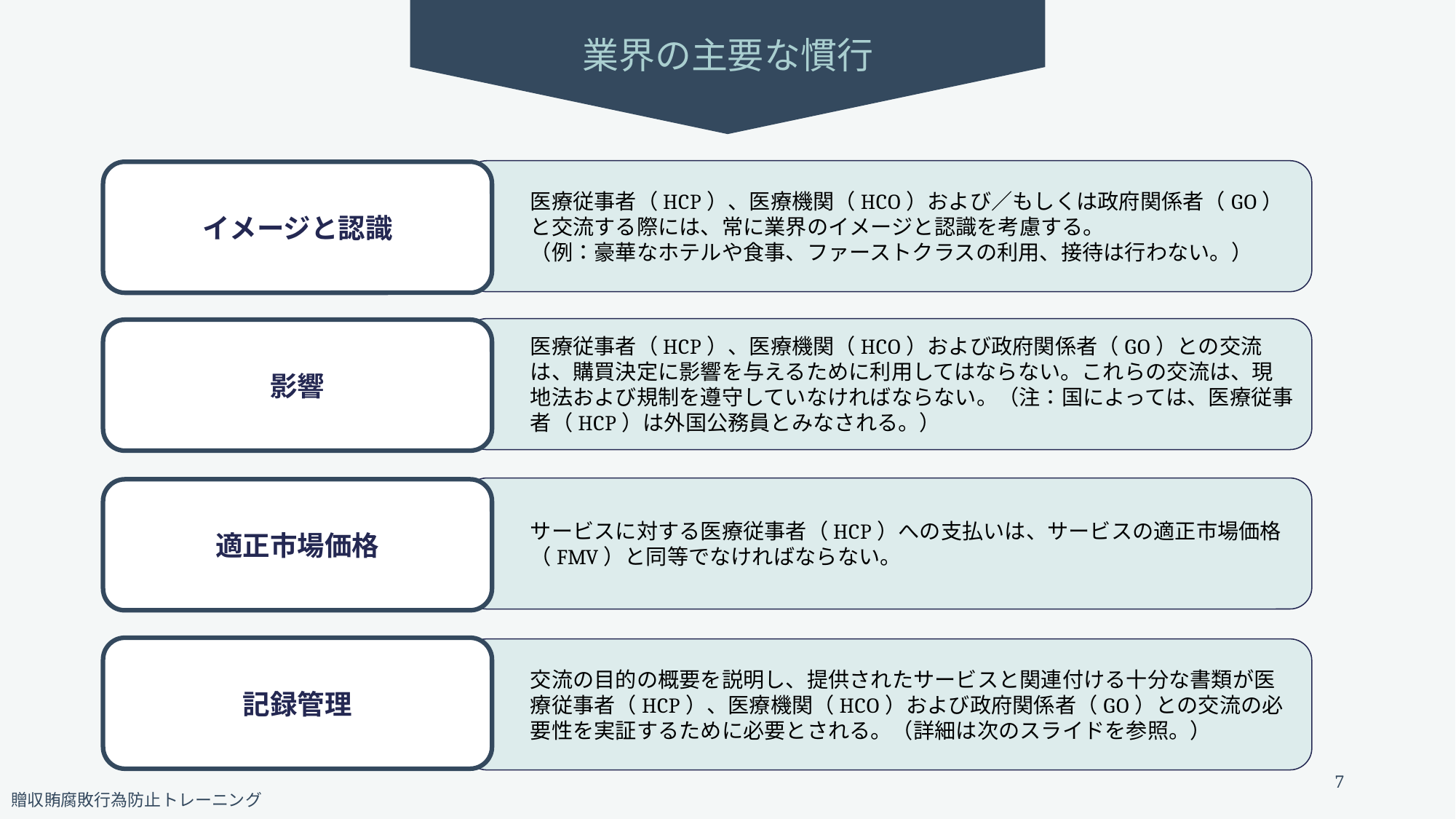

業界の主要な慣行
医療従事者（HCP）、医療機関（HCO）および／もしくは政府関係者（GO）と交流する際には、常に業界のイメージと認識を考慮する。
（例：豪華なホテルや食事、ファーストクラスの利用、接待は行わない。）
イメージと認識
医療従事者（HCP）、医療機関（HCO）および政府関係者（GO）との交流は、購買決定に影響を与えるために利用してはならない。これらの交流は、現地法および規制を遵守していなければならない。（注：国によっては、医療従事者（HCP）は外国公務員とみなされる。）
影響
サービスに対する医療従事者（HCP）への支払いは、サービスの適正市場価格（FMV）と同等でなければならない。
適正市場価格
記録管理
交流の目的の概要を説明し、提供されたサービスと関連付ける十分な書類が医療従事者（HCP）、医療機関（HCO）および政府関係者（GO）との交流の必要性を実証するために必要とされる。（詳細は次のスライドを参照。）
7